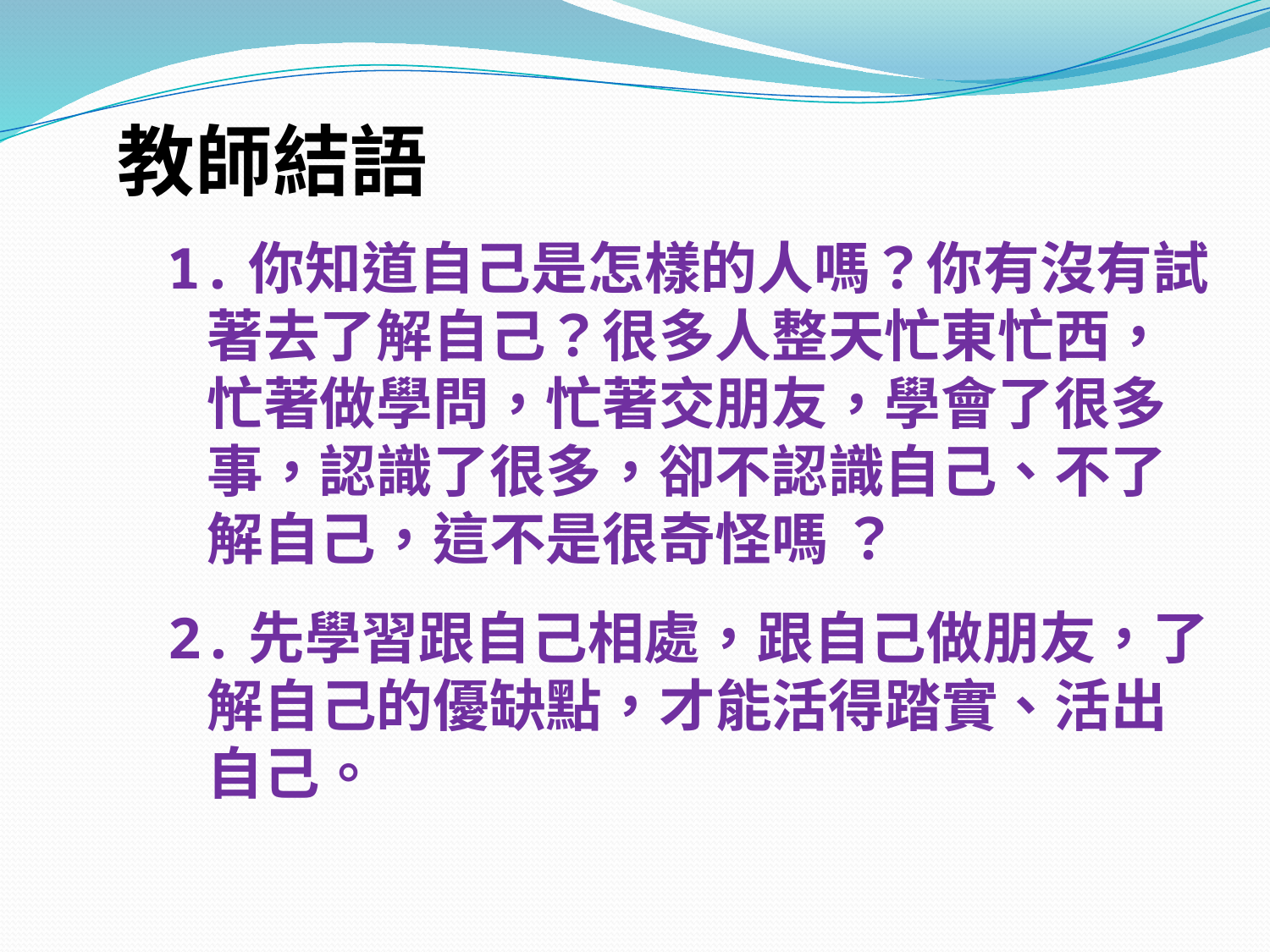

教師結語
1.你知道自己是怎樣的人嗎？你有沒有試
  著去了解自己？很多人整天忙東忙西，
  忙著做學問，忙著交朋友，學會了很多
  事，認識了很多，卻不認識自己、不了
  解自己，這不是很奇怪嗎 ？
2.先學習跟自己相處，跟自己做朋友，了
  解自己的優缺點，才能活得踏實、活出
  自己。